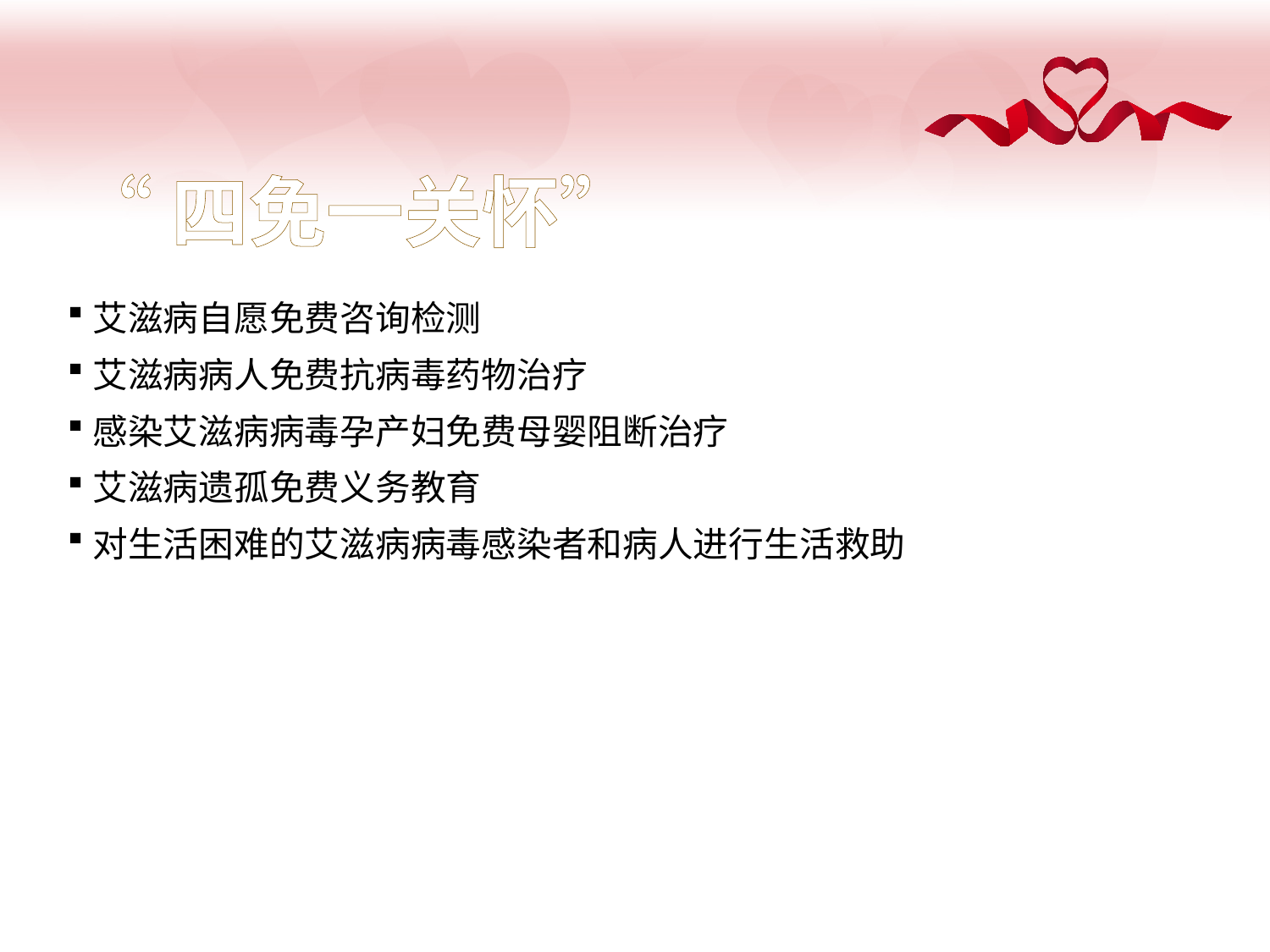

#
“四免一关怀”
艾滋病自愿免费咨询检测
艾滋病病人免费抗病毒药物治疗
感染艾滋病病毒孕产妇免费母婴阻断治疗
艾滋病遗孤免费义务教育
对生活困难的艾滋病病毒感染者和病人进行生活救助